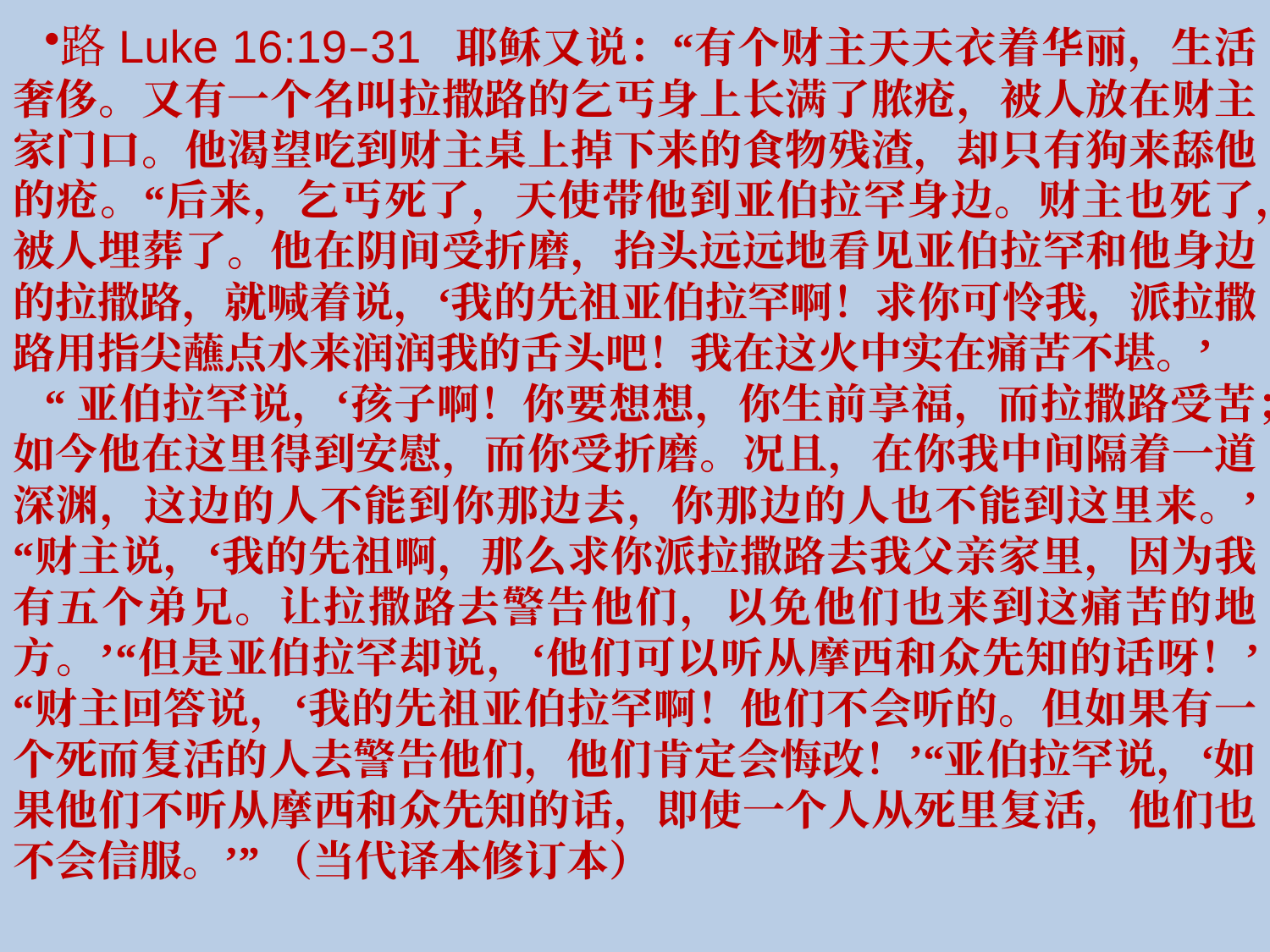

路Luke 16:19–31  耶稣又说：“有个财主天天衣着华丽，生活奢侈。又有一个名叫拉撒路的乞丐身上长满了脓疮，被人放在财主家门口。他渴望吃到财主桌上掉下来的食物残渣，却只有狗来舔他的疮。“后来，乞丐死了，天使带他到亚伯拉罕身边。财主也死了，被人埋葬了。他在阴间受折磨，抬头远远地看见亚伯拉罕和他身边的拉撒路，就喊着说，‘我的先祖亚伯拉罕啊！求你可怜我，派拉撒路用指尖蘸点水来润润我的舌头吧！我在这火中实在痛苦不堪。’
“亚伯拉罕说，‘孩子啊！你要想想，你生前享福，而拉撒路受苦；如今他在这里得到安慰，而你受折磨。况且，在你我中间隔着一道深渊，这边的人不能到你那边去，你那边的人也不能到这里来。’“财主说，‘我的先祖啊，那么求你派拉撒路去我父亲家里，因为我有五个弟兄。让拉撒路去警告他们，以免他们也来到这痛苦的地方。’“但是亚伯拉罕却说，‘他们可以听从摩西和众先知的话呀！’ “财主回答说，‘我的先祖亚伯拉罕啊！他们不会听的。但如果有一个死而复活的人去警告他们，他们肯定会悔改！’“亚伯拉罕说，‘如果他们不听从摩西和众先知的话，即使一个人从死里复活，他们也不会信服。’” （当代译本修订本）